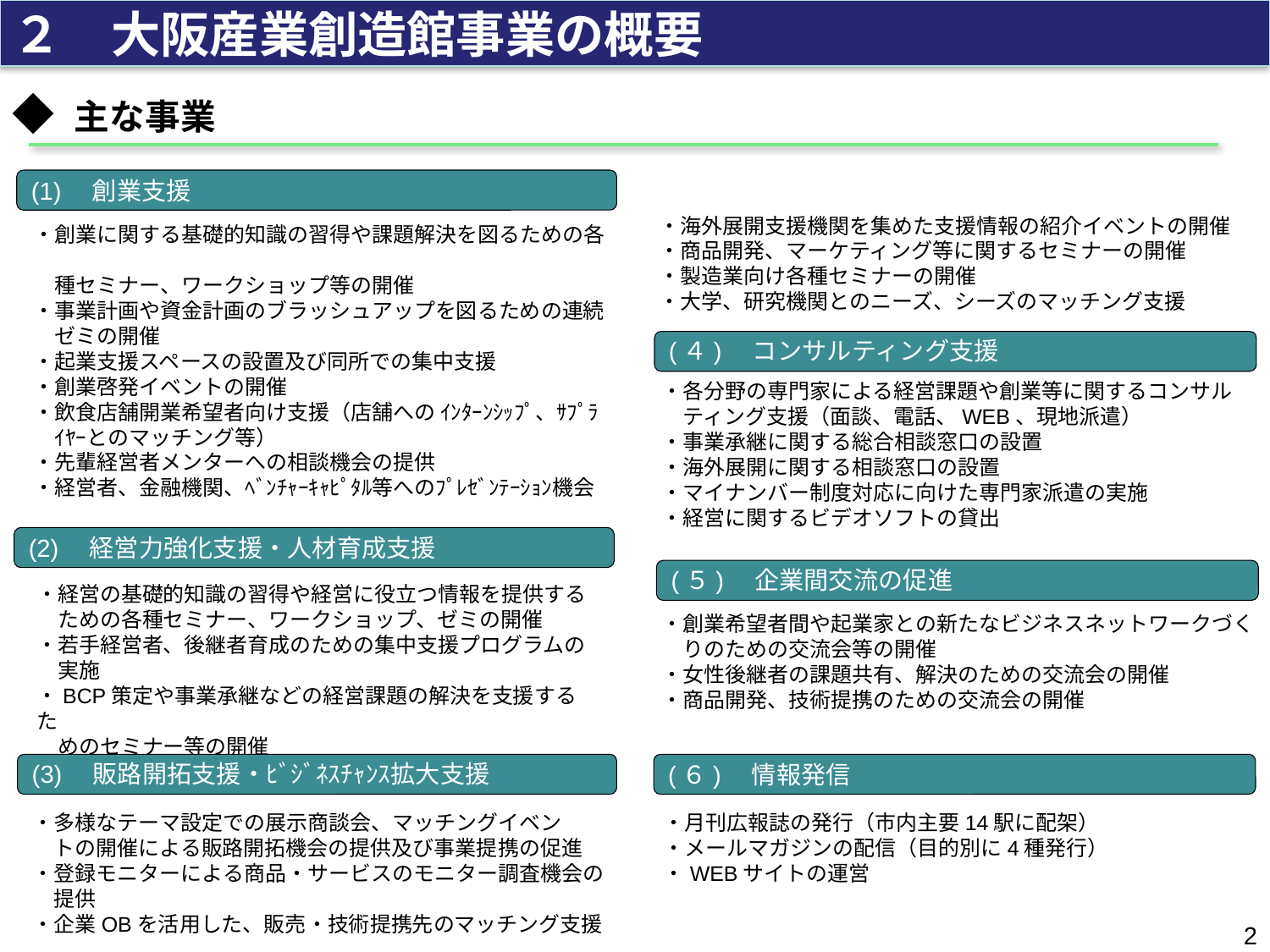

２　大阪産業創造館事業の概要
◆ 主な事業
(1)　創業支援
・海外展開支援機関を集めた支援情報の紹介イベントの開催
・商品開発、マーケティング等に関するセミナーの開催
・製造業向け各種セミナーの開催
・大学、研究機関とのニーズ、シーズのマッチング支援
・創業に関する基礎的知識の習得や課題解決を図るための各
　種セミナー、ワークショップ等の開催
・事業計画や資金計画のブラッシュアップを図るための連続
　ゼミの開催
・起業支援スペースの設置及び同所での集中支援
・創業啓発イベントの開催
・飲食店舗開業希望者向け支援（店舗への ｲﾝﾀｰﾝｼｯﾌﾟ、ｻﾌﾟﾗ
　ｲﾔｰとのマッチング等）
・先輩経営者メンターへの相談機会の提供
・経営者、金融機関、ﾍﾞﾝﾁｬｰｷｬﾋﾟﾀﾙ等へのﾌﾟﾚｾﾞﾝﾃｰｼｮﾝ機会
　の提供及びマッチング支援
(４)　コンサルティング支援
・各分野の専門家による経営課題や創業等に関するコンサル
　ティング支援（面談、電話、WEB、現地派遣）
・事業承継に関する総合相談窓口の設置
・海外展開に関する相談窓口の設置
・マイナンバー制度対応に向けた専門家派遣の実施
・経営に関するビデオソフトの貸出
(2)　経営力強化支援・人材育成支援
(５)　企業間交流の促進
・経営の基礎的知識の習得や経営に役立つ情報を提供する
　ための各種セミナー、ワークショップ、ゼミの開催
・若手経営者、後継者育成のための集中支援プログラムの
　実施
・BCP策定や事業承継などの経営課題の解決を支援するた
　めのセミナー等の開催
・創業希望者間や起業家との新たなビジネスネットワークづく
　りのための交流会等の開催
・女性後継者の課題共有、解決のための交流会の開催
・商品開発、技術提携のための交流会の開催
(3)　販路開拓支援・ﾋﾞｼﾞﾈｽﾁｬﾝｽ拡大支援
(６)　情報発信
・多様なテーマ設定での展示商談会、マッチングイベン
　トの開催による販路開拓機会の提供及び事業提携の促進
・登録モニターによる商品・サービスのモニター調査機会の
　提供
・企業OBを活用した、販売・技術提携先のマッチング支援
・月刊広報誌の発行（市内主要14駅に配架）
・メールマガジンの配信（目的別に4種発行）
・WEBサイトの運営
2